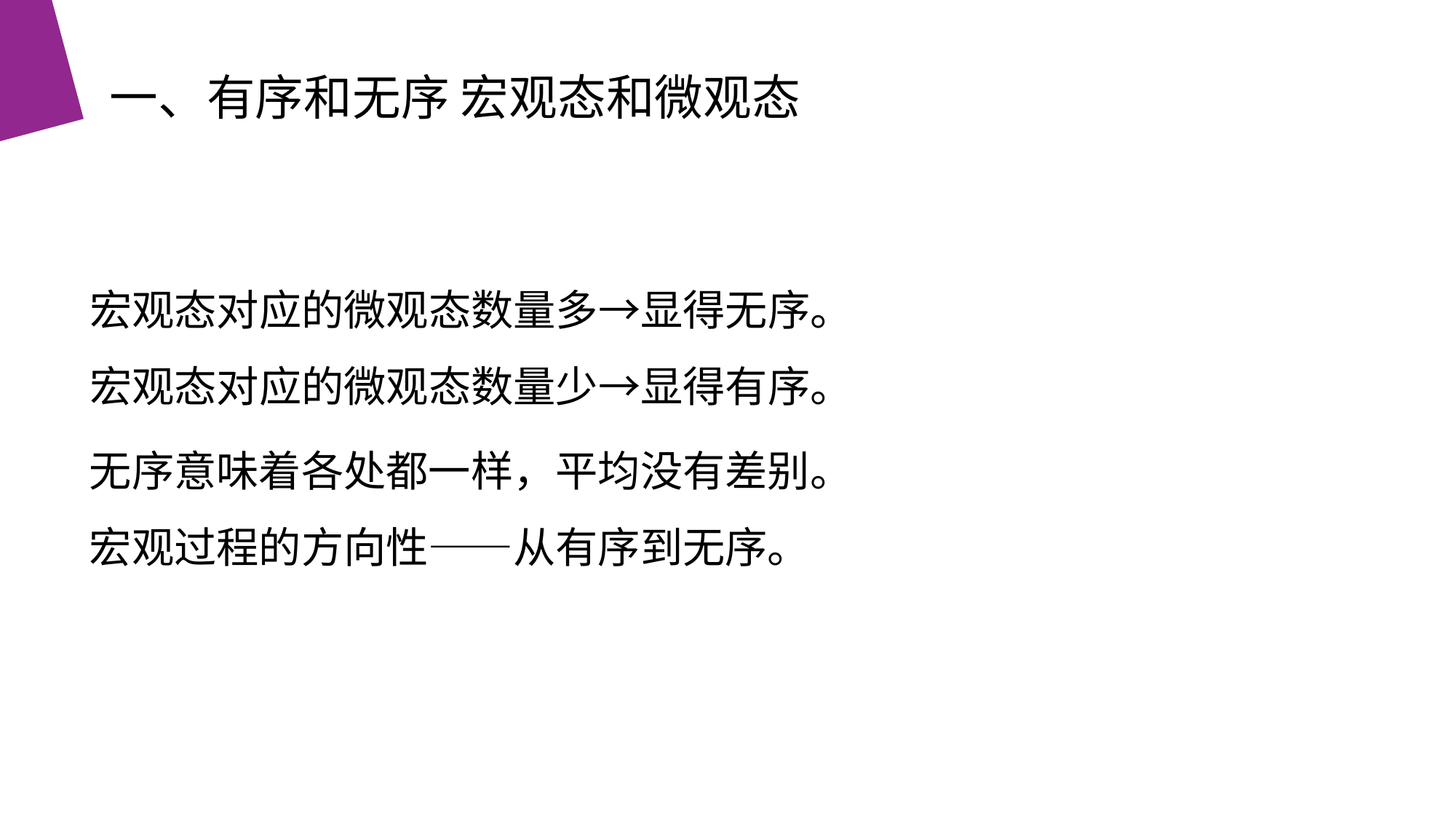

一、有序和无序 宏观态和微观态
宏观态对应的微观态数量多→显得无序。
宏观态对应的微观态数量少→显得有序。
无序意味着各处都一样，平均没有差别。
宏观过程的方向性——从有序到无序。